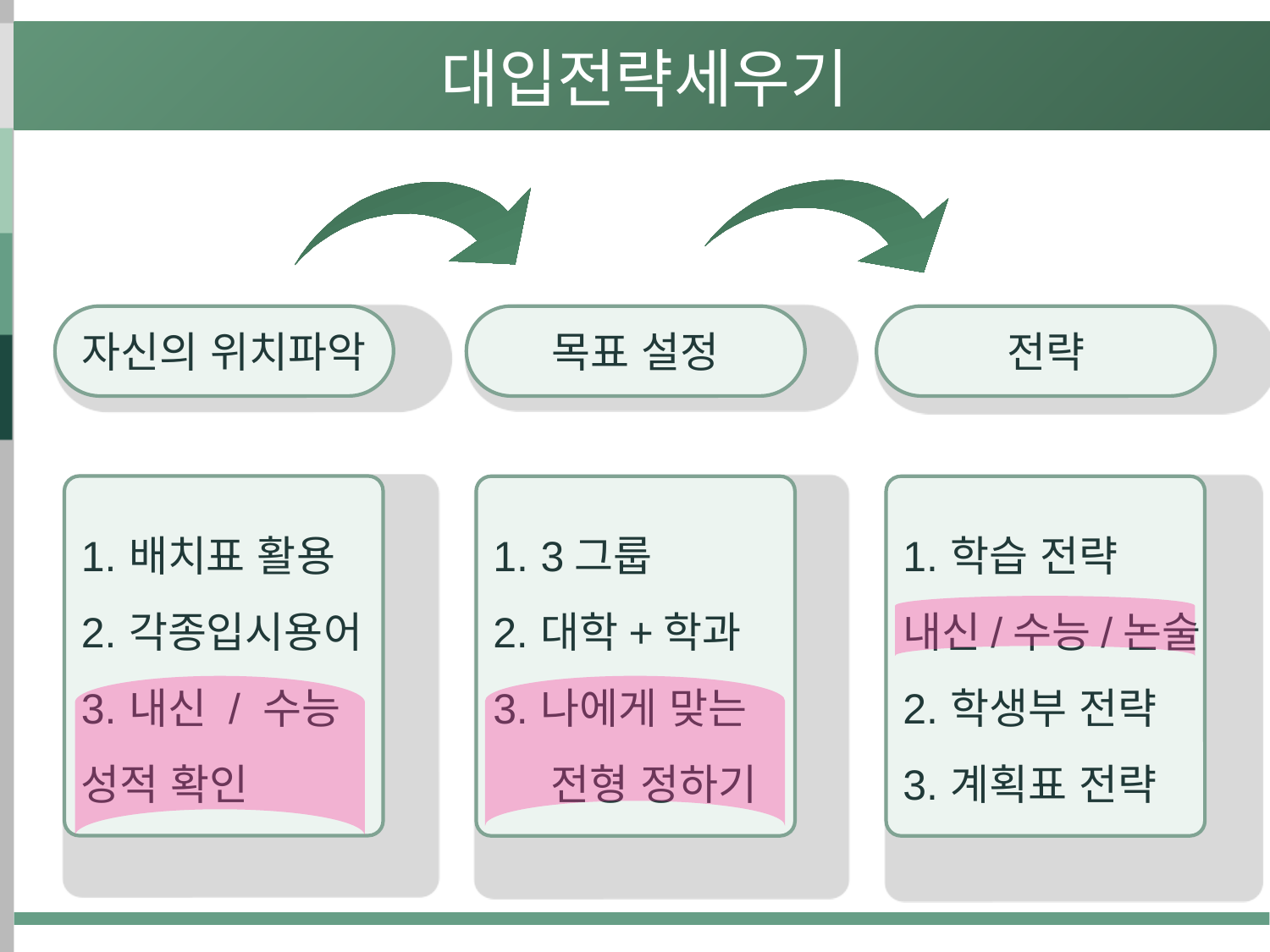

대입전략세우기

자신의 위치파악
목표 설정
전략

배치표 활용
각종입시용어
내신 / 수능
성적 확인
3그룹
대학+학과
나에게 맞는
    전형 정하기
학습 전략
내신/수능/논술
학생부 전략
계획표 전략